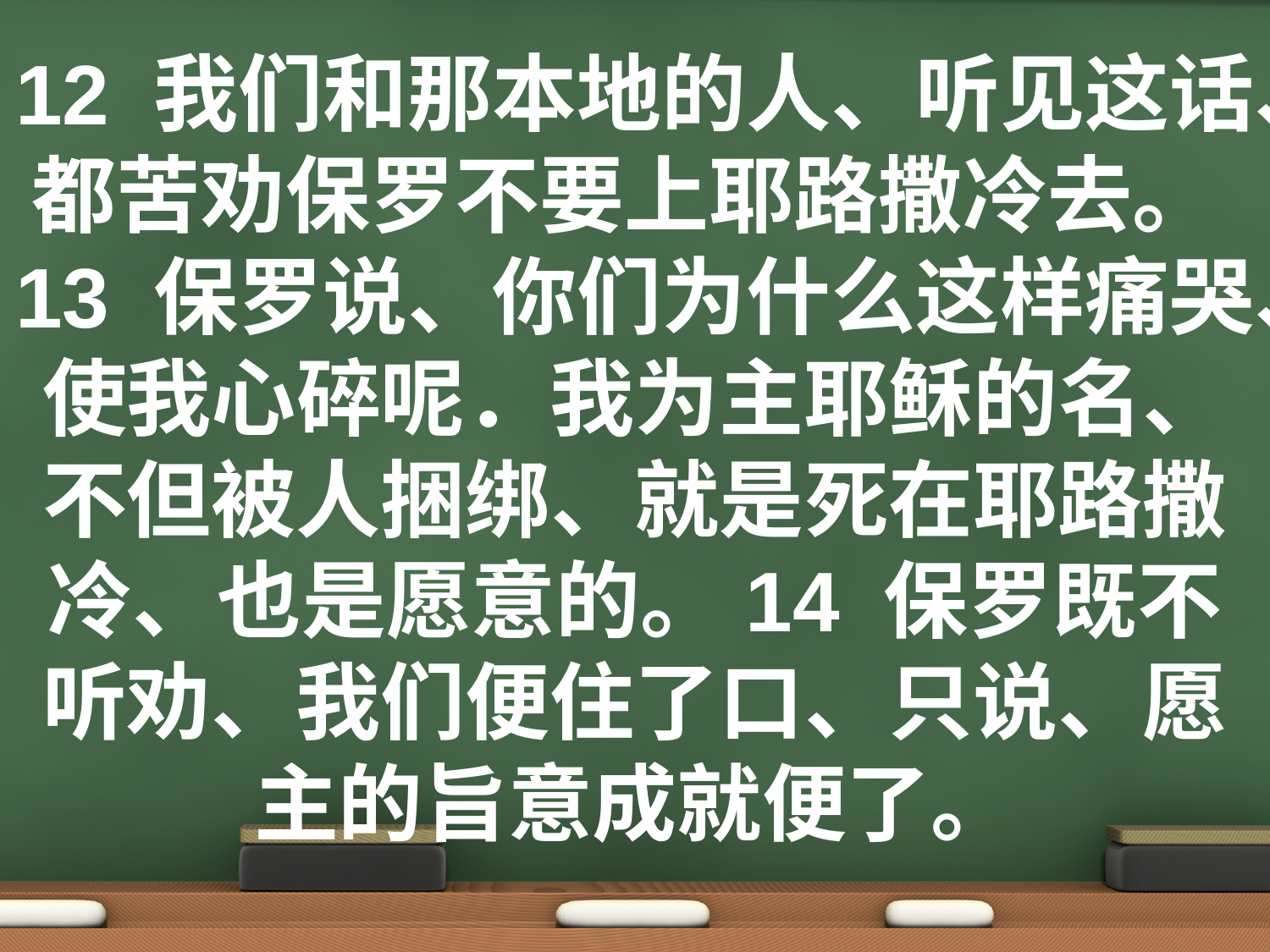

12 我们和那本地的人、听见这话、都苦劝保罗不要上耶路撒冷去。13 保罗说、你们为什么这样痛哭、使我心碎呢．我为主耶稣的名、不但被人捆绑、就是死在耶路撒冷、也是愿意的。14 保罗既不听劝、我们便住了口、只说、愿主的旨意成就便了。